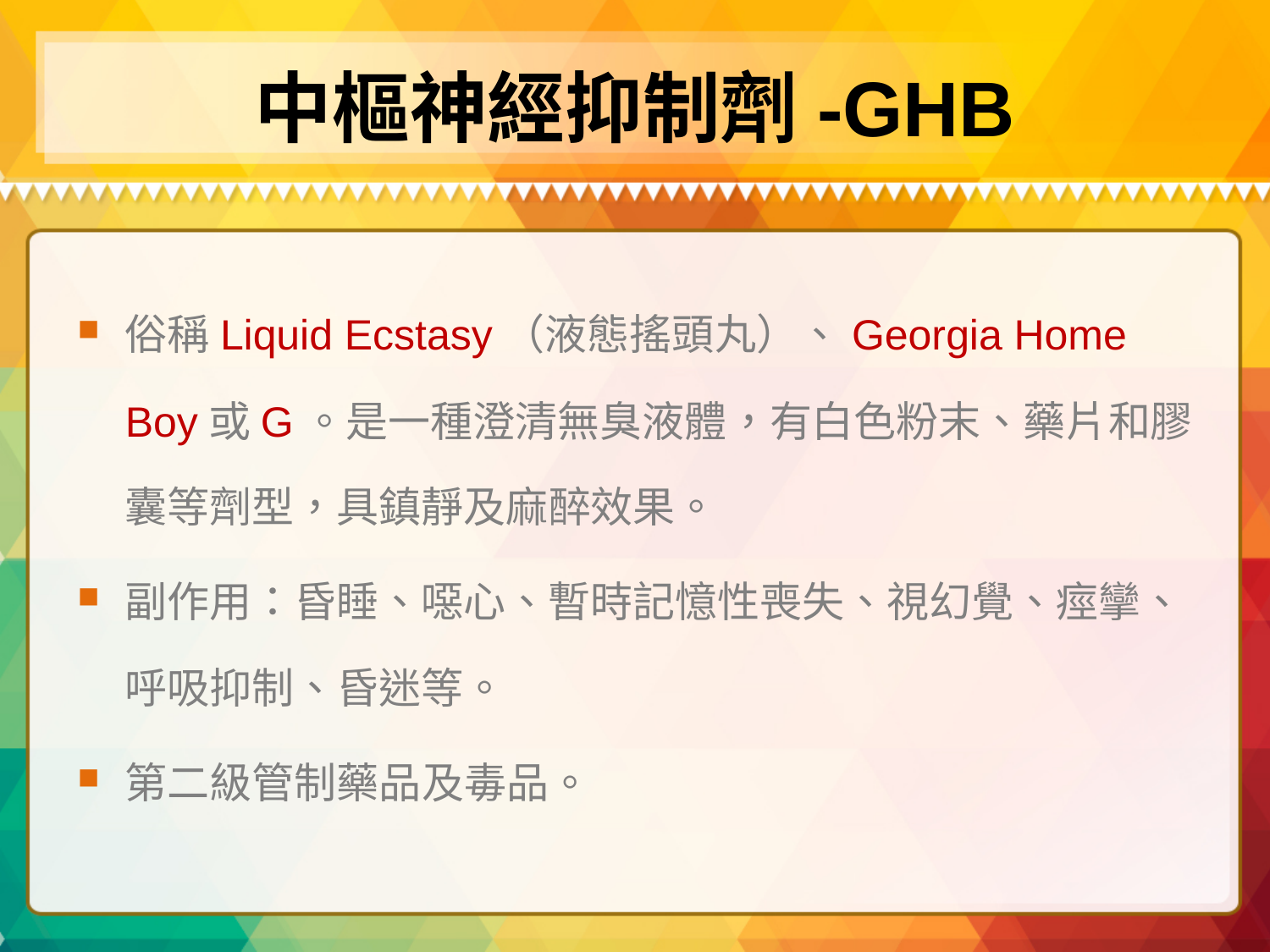

# 中樞神經抑制劑-GHB
俗稱Liquid Ecstasy（液態搖頭丸）、Georgia Home Boy或G。是一種澄清無臭液體，有白色粉末、藥片和膠囊等劑型，具鎮靜及麻醉效果。
副作用：昏睡、噁心、暫時記憶性喪失、視幻覺、痙攣、呼吸抑制、昏迷等。
第二級管制藥品及毒品。